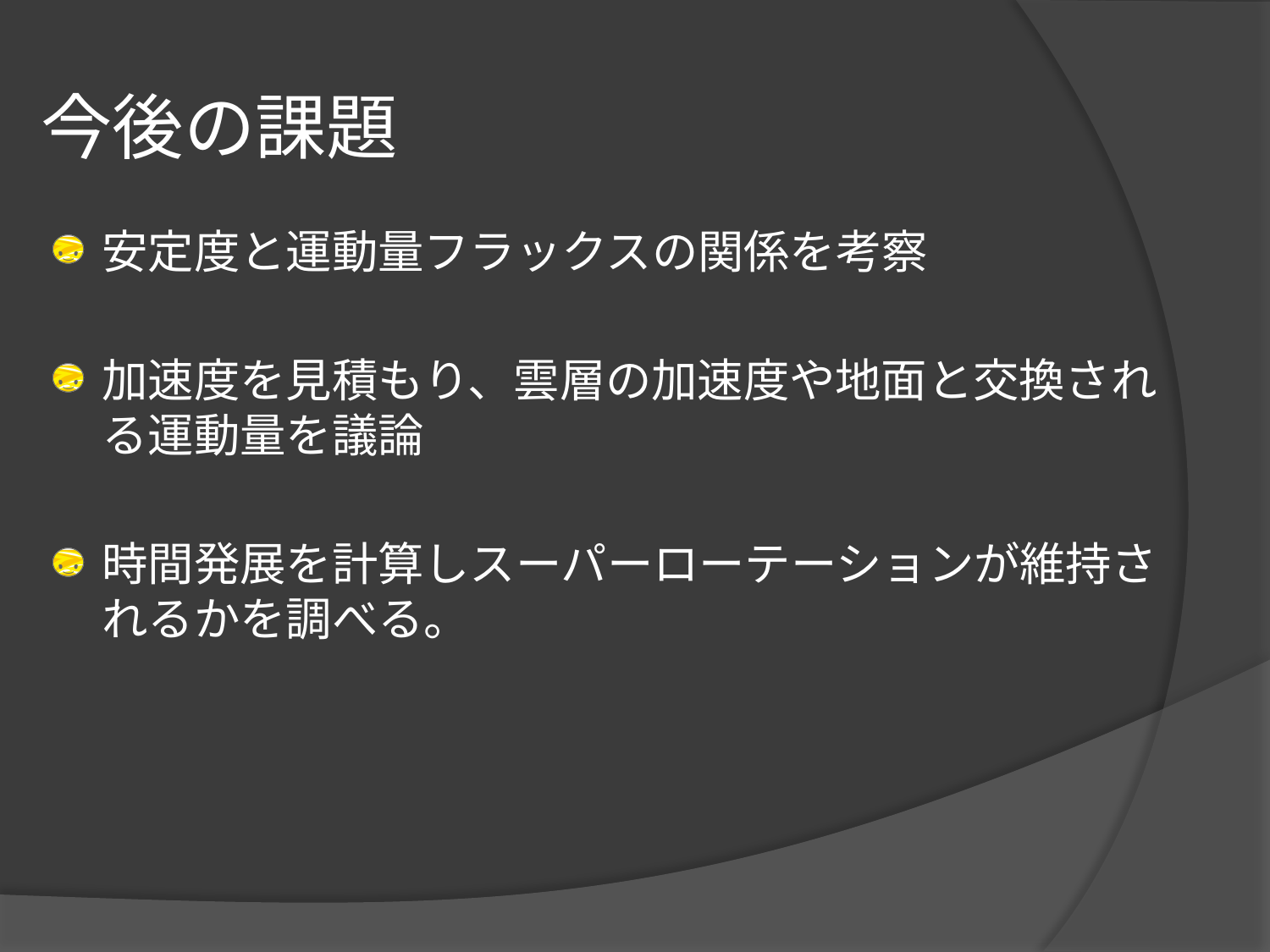

# 今後の課題
安定度と運動量フラックスの関係を考察

加速度を見積もり、雲層の加速度や地面と交換される運動量を議論

時間発展を計算しスーパーローテーションが維持されるかを調べる。